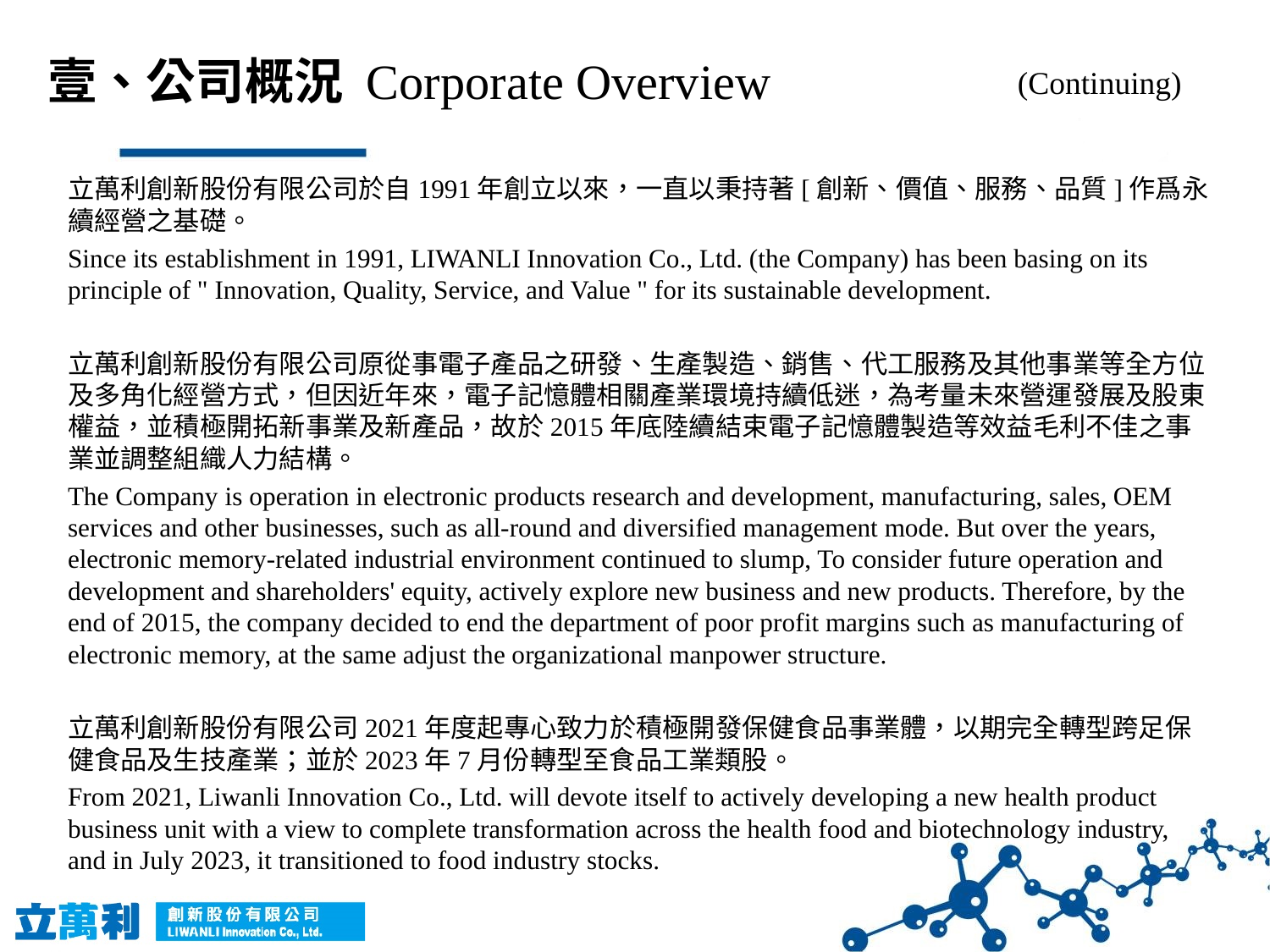

壹、公司概況 Corporate Overview
(Continuing)
立萬利創新股份有限公司於自1991年創立以來，一直以秉持著[創新、價值、服務、品質]作爲永續經營之基礎。
Since its establishment in 1991, LIWANLI Innovation Co., Ltd. (the Company) has been basing on its principle of " Innovation, Quality, Service, and Value " for its sustainable development.

立萬利創新股份有限公司原從事電子產品之研發、生產製造、銷售、代工服務及其他事業等全方位及多角化經營方式，但因近年來，電子記憶體相關產業環境持續低迷，為考量未來營運發展及股東權益，並積極開拓新事業及新產品，故於2015年底陸續結束電子記憶體製造等效益毛利不佳之事業並調整組織人力結構。
The Company is operation in electronic products research and development, manufacturing, sales, OEM services and other businesses, such as all-round and diversified management mode. But over the years, electronic memory-related industrial environment continued to slump, To consider future operation and development and shareholders' equity, actively explore new business and new products. Therefore, by the end of 2015, the company decided to end the department of poor profit margins such as manufacturing of electronic memory, at the same adjust the organizational manpower structure.

立萬利創新股份有限公司2021年度起專心致力於積極開發保健食品事業體，以期完全轉型跨足保健食品及生技產業；並於2023年7月份轉型至食品工業類股。
From 2021, Liwanli Innovation Co., Ltd. will devote itself to actively developing a new health product business unit with a view to complete transformation across the health food and biotechnology industry, and in July 2023, it transitioned to food industry stocks.